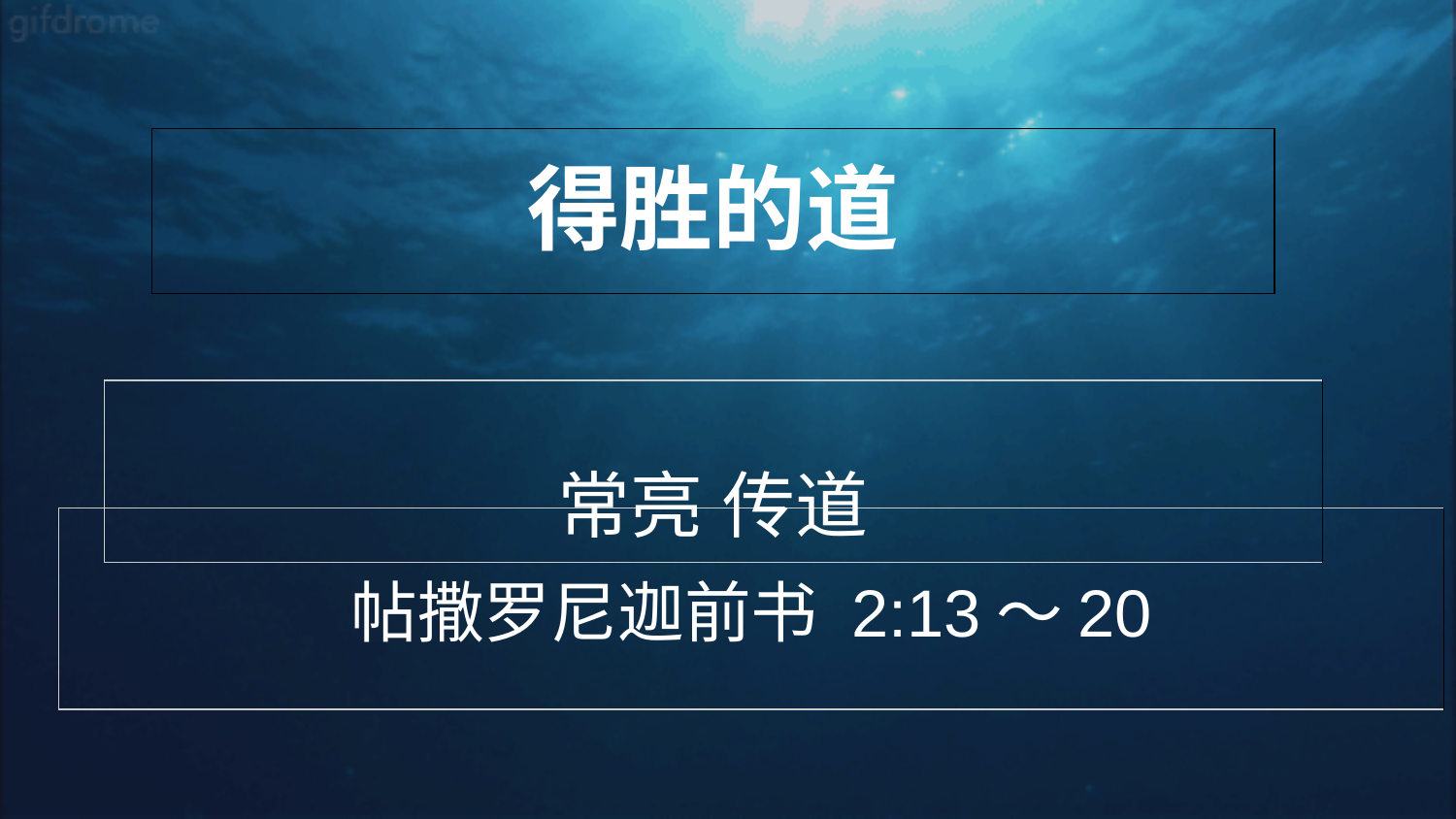

| 得胜的道 |
| --- |
| 常亮 传道 |
| --- |
| 帖撒罗尼迦前书 2:13～20 |
| --- |